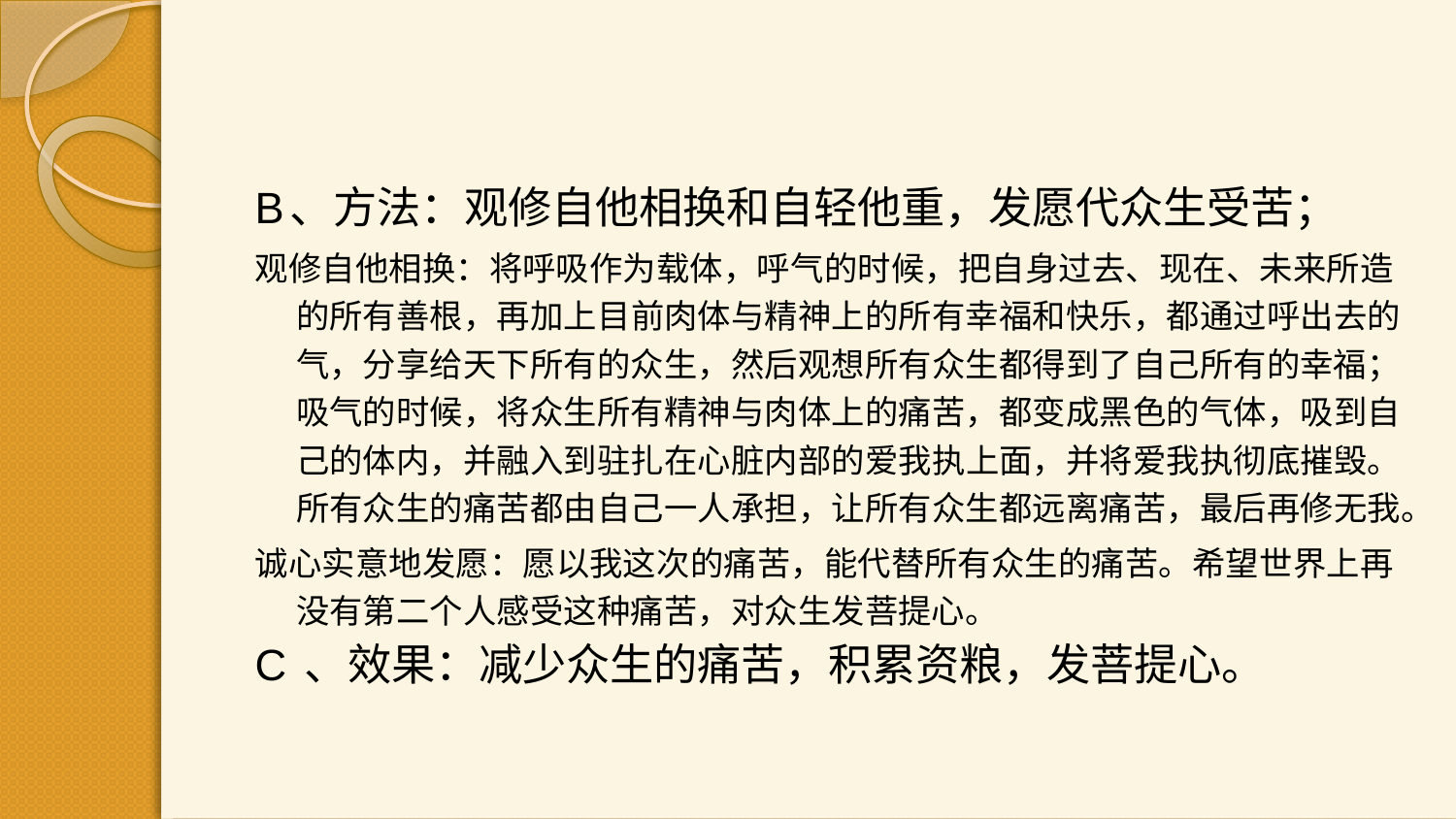

B、方法：观修自他相换和自轻他重，发愿代众生受苦；
观修自他相换：将呼吸作为载体，呼气的时候，把自身过去、现在、未来所造的所有善根，再加上目前肉体与精神上的所有幸福和快乐，都通过呼出去的气，分享给天下所有的众生，然后观想所有众生都得到了自己所有的幸福；吸气的时候，将众生所有精神与肉体上的痛苦，都变成黑色的气体，吸到自己的体内，并融入到驻扎在心脏内部的爱我执上面，并将爱我执彻底摧毁。所有众生的痛苦都由自己一人承担，让所有众生都远离痛苦，最后再修无我。
诚心实意地发愿：愿以我这次的痛苦，能代替所有众生的痛苦。希望世界上再没有第二个人感受这种痛苦，对众生发菩提心。
C 、效果：减少众生的痛苦，积累资粮，发菩提心。